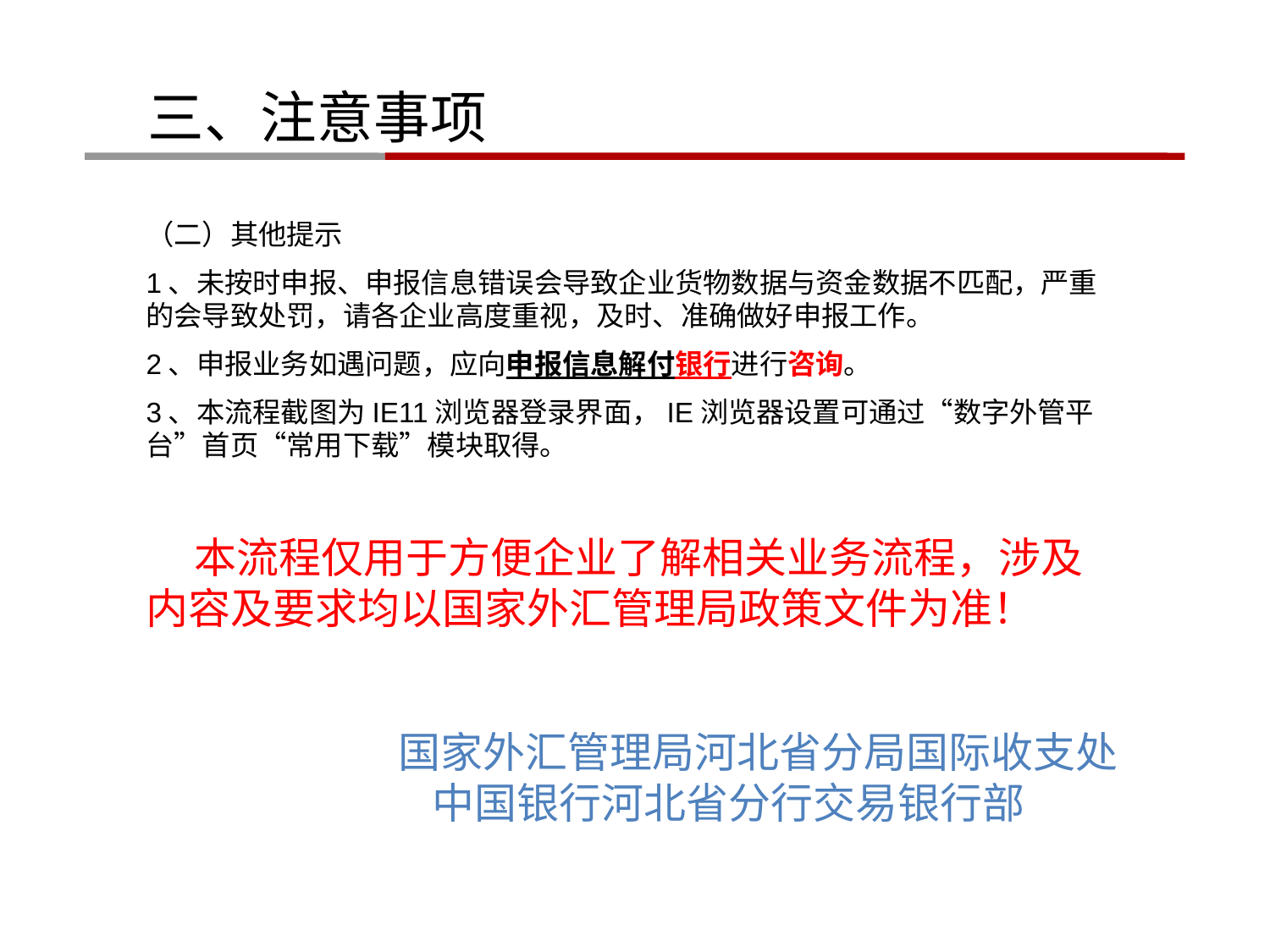

三、注意事项

（二）其他提示
1、未按时申报、申报信息错误会导致企业货物数据与资金数据不匹配，严重的会导致处罚，请各企业高度重视，及时、准确做好申报工作。
2、申报业务如遇问题，应向申报信息解付银行进行咨询。
3、本流程截图为IE11浏览器登录界面，IE浏览器设置可通过“数字外管平台”首页“常用下载”模块取得。

    本流程仅用于方便企业了解相关业务流程，涉及内容及要求均以国家外汇管理局政策文件为准！

  国家外汇管理局河北省分局国际收支处
                             中国银行河北省分行交易银行部